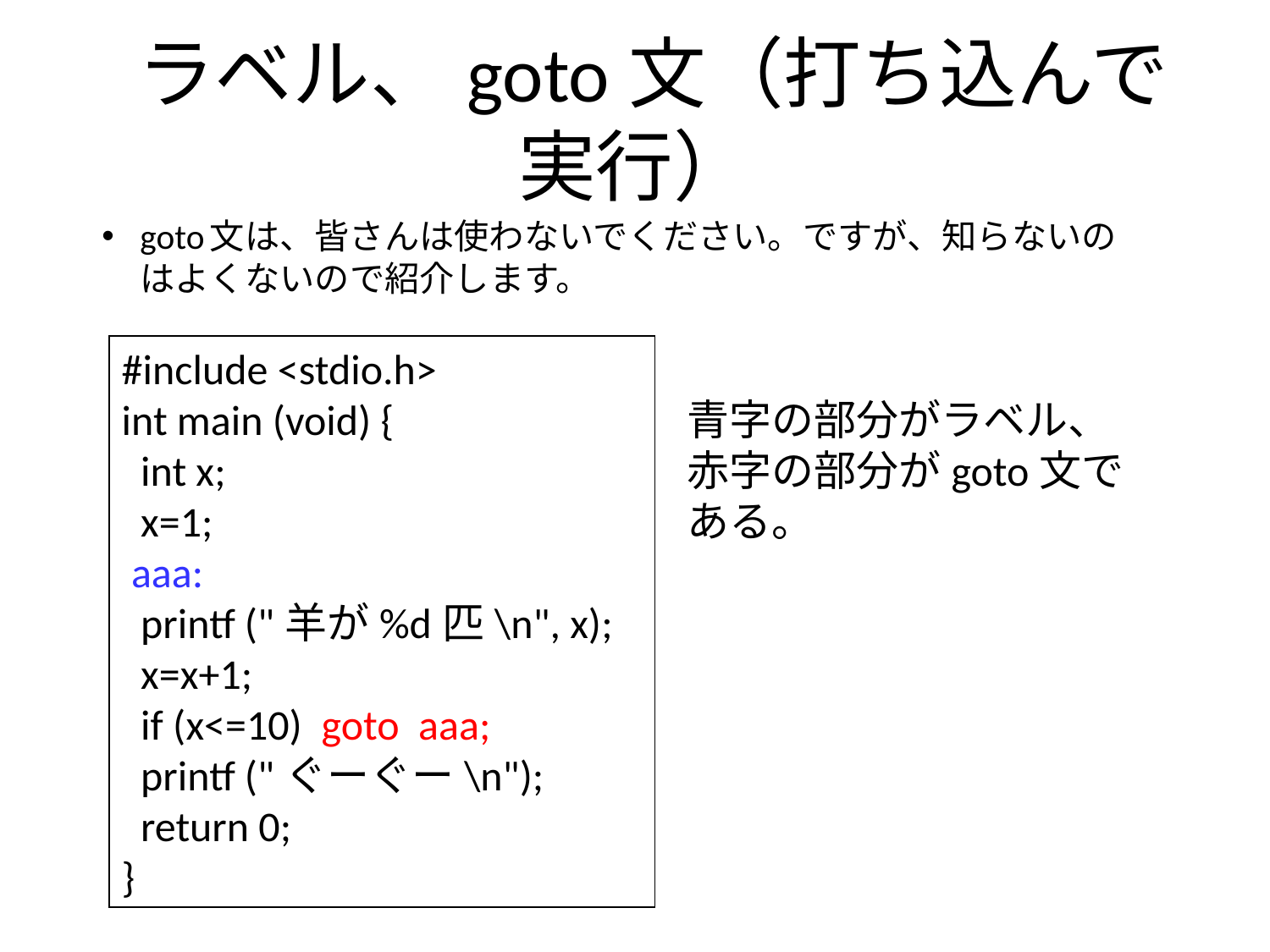

# ラベル、goto文（打ち込んで実行）
goto文は、皆さんは使わないでください。ですが、知らないのはよくないので紹介します。
#include <stdio.h>
int main (void) {
  int x;
  x=1;
 aaa:
  printf ("羊が%d匹\n", x);
  x=x+1;
  if (x<=10)  goto  aaa;
  printf ("ぐーぐー\n");
  return 0;
}
青字の部分がラベル、赤字の部分がgoto文である。